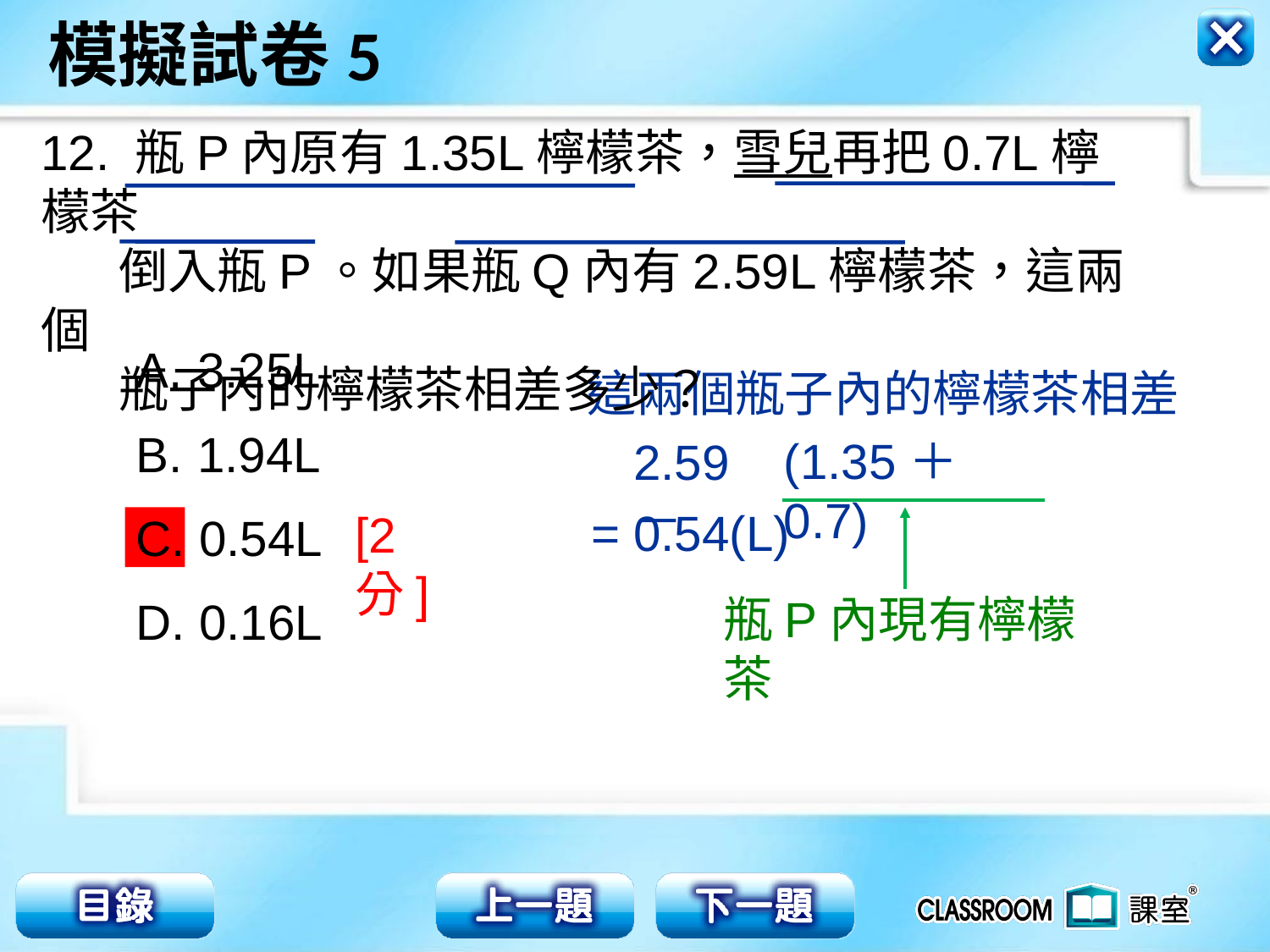

12. 瓶P內原有1.35L檸檬茶，雪兒再把0.7L檸檬茶
      倒入瓶P。如果瓶Q內有2.59L檸檬茶，這兩個
      瓶子內的檸檬茶相差多少？

 3.25L
 1.94L
 0.54L
 0.16L
這兩個瓶子內的檸檬茶相差
(1.35＋0.7)
2.59－
= 0.54(L)
[2分]

瓶P內現有檸檬茶